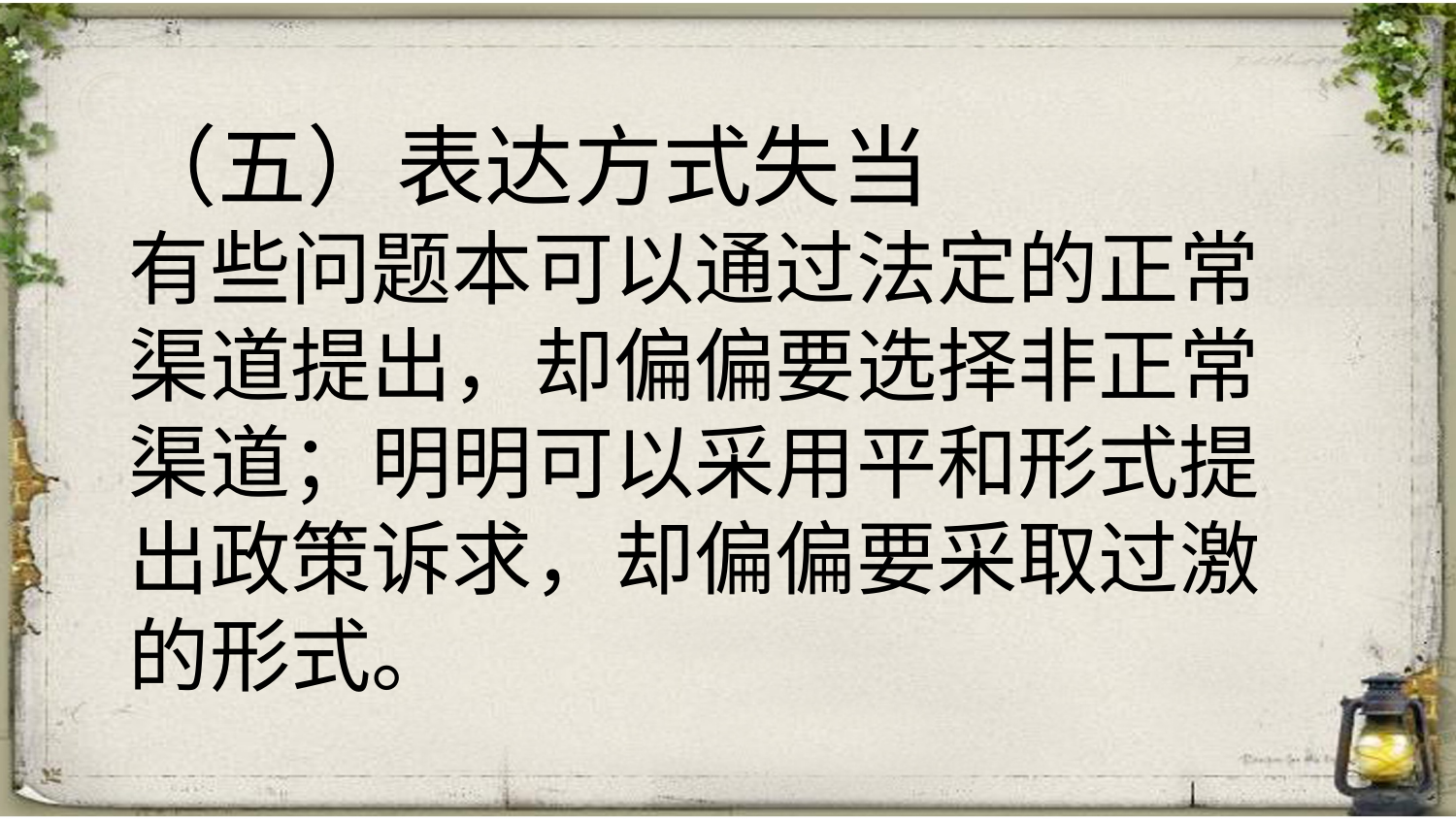

（五）表达方式失当
有些问题本可以通过法定的正常渠道提出，却偏偏要选择非正常渠道；明明可以采用平和形式提出政策诉求，却偏偏要采取过激的形式。